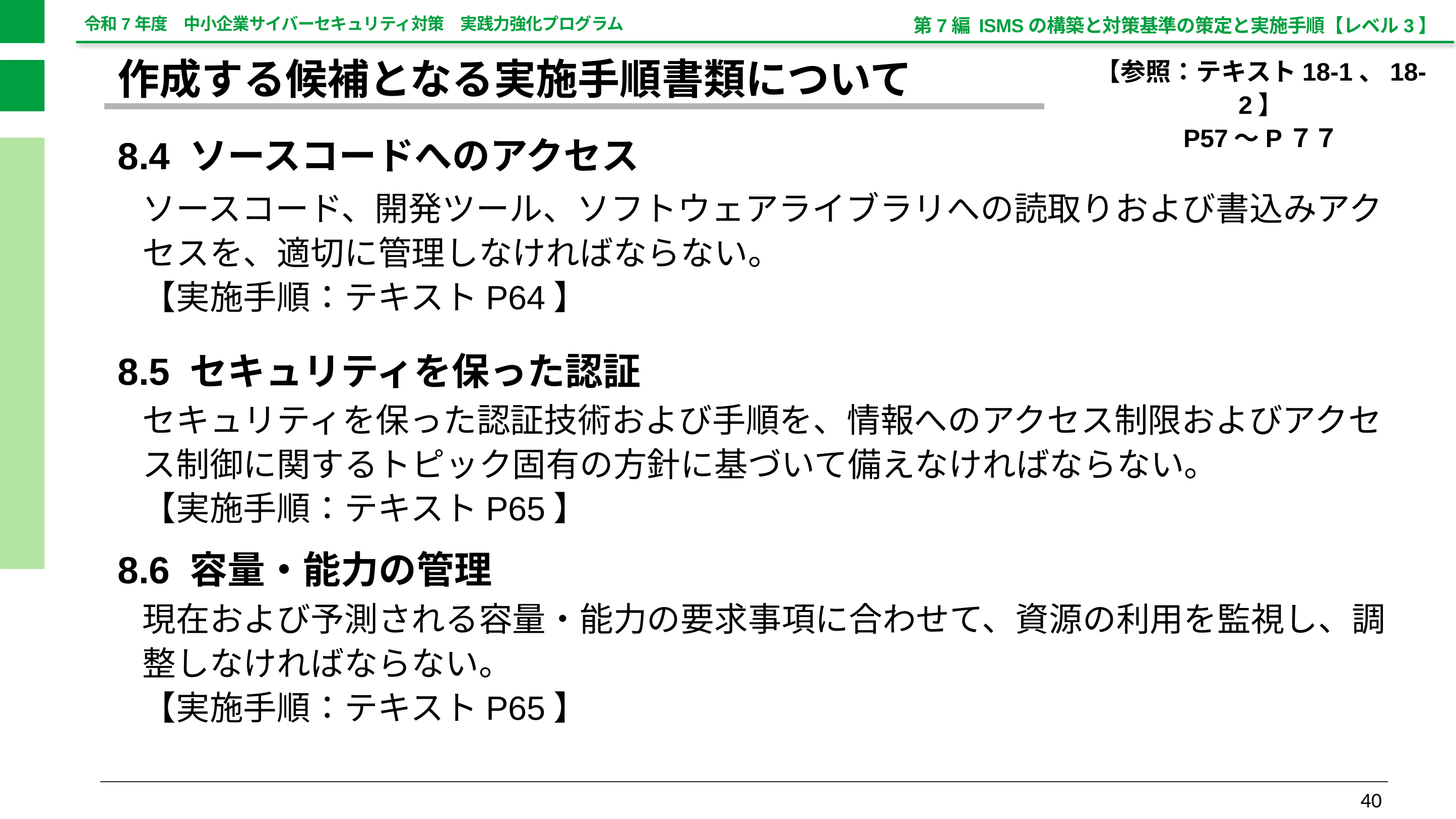

第7編 ISMSの構築と対策基準の策定と実施手順【レベル3】
【参照：テキスト18-1、18-2】
P57～P７７
作成する候補となる実施手順書類について
8.4 ソースコードへのアクセス

ソースコード、開発ツール、ソフトウェアライブラリへの読取りおよび書込みアクセスを、適切に管理しなければならない。
【実施手順：テキストP64】
8.5 セキュリティを保った認証
セキュリティを保った認証技術および手順を、情報へのアクセス制限およびアクセス制御に関するトピック固有の方針に基づいて備えなければならない。
【実施手順：テキストP65】
8.6 容量・能力の管理
現在および予測される容量・能力の要求事項に合わせて、資源の利用を監視し、調整しなければならない。
【実施手順：テキストP65】